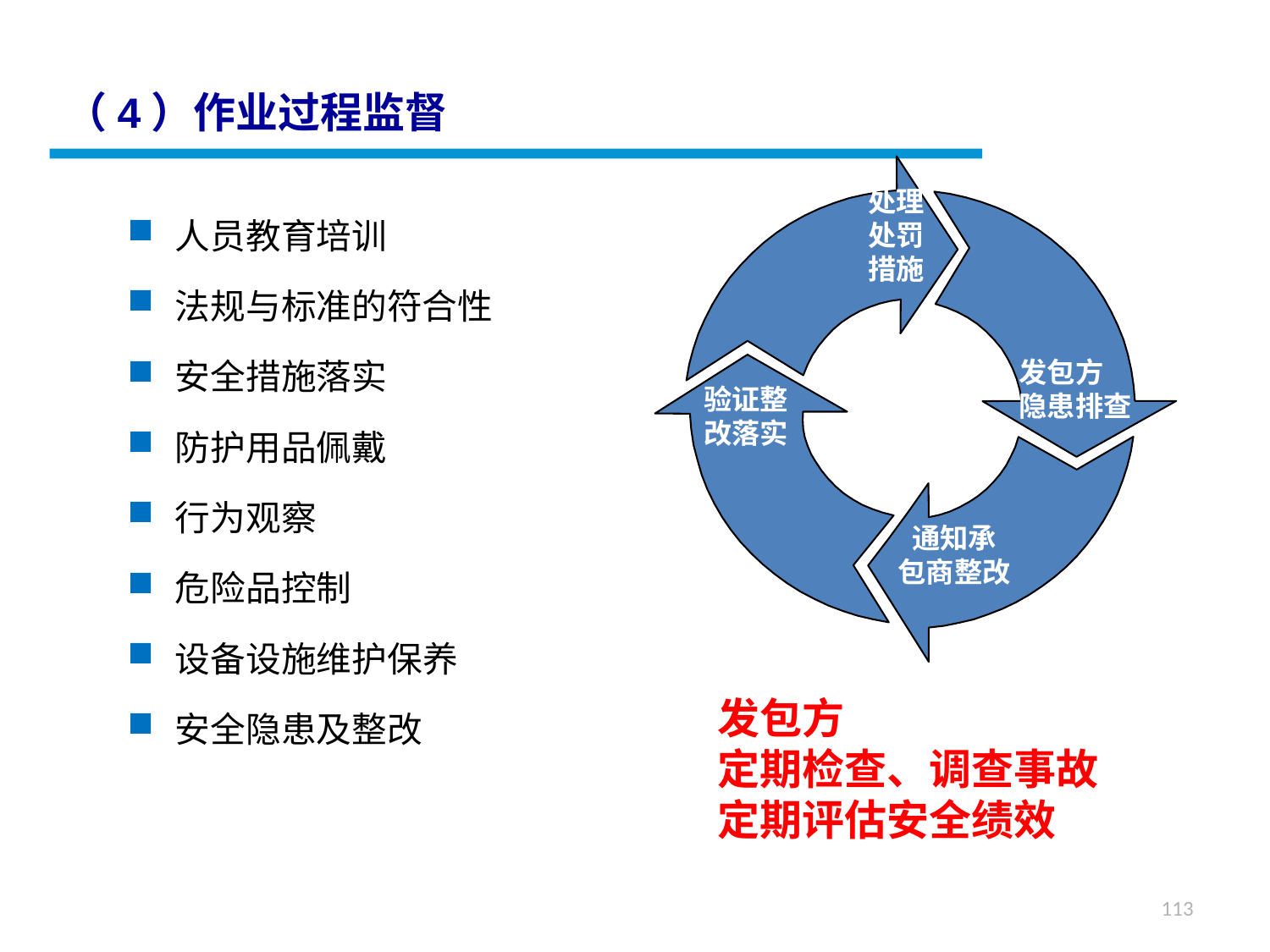

（4）作业过程监督

处理处罚措施
发包方
隐患排查
验证整改落实
通知承
包商整改
人员教育培训
法规与标准的符合性
安全措施落实
防护用品佩戴
行为观察
危险品控制
设备设施维护保养
安全隐患及整改
发包方
定期检查、调查事故
定期评估安全绩效
113